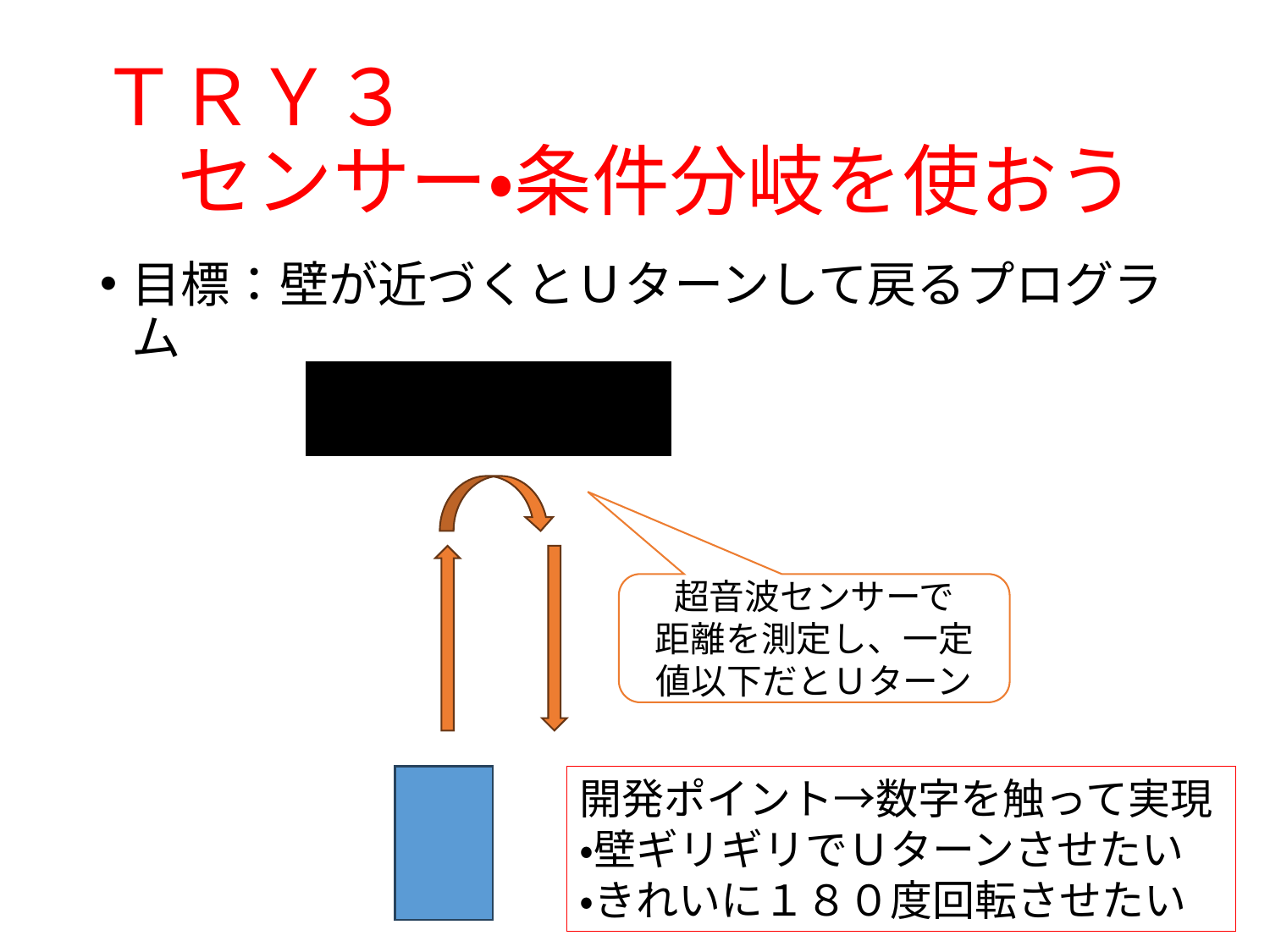

# ＴＲＹ３ 　センサー・条件分岐を使おう
目標：壁が近づくとＵターンして戻るプログラム

超音波センサーで
距離を測定し、一定値以下だとＵターン

開発ポイント→数字を触って実現
・壁ギリギリでＵターンさせたい
・きれいに１８０度回転させたい